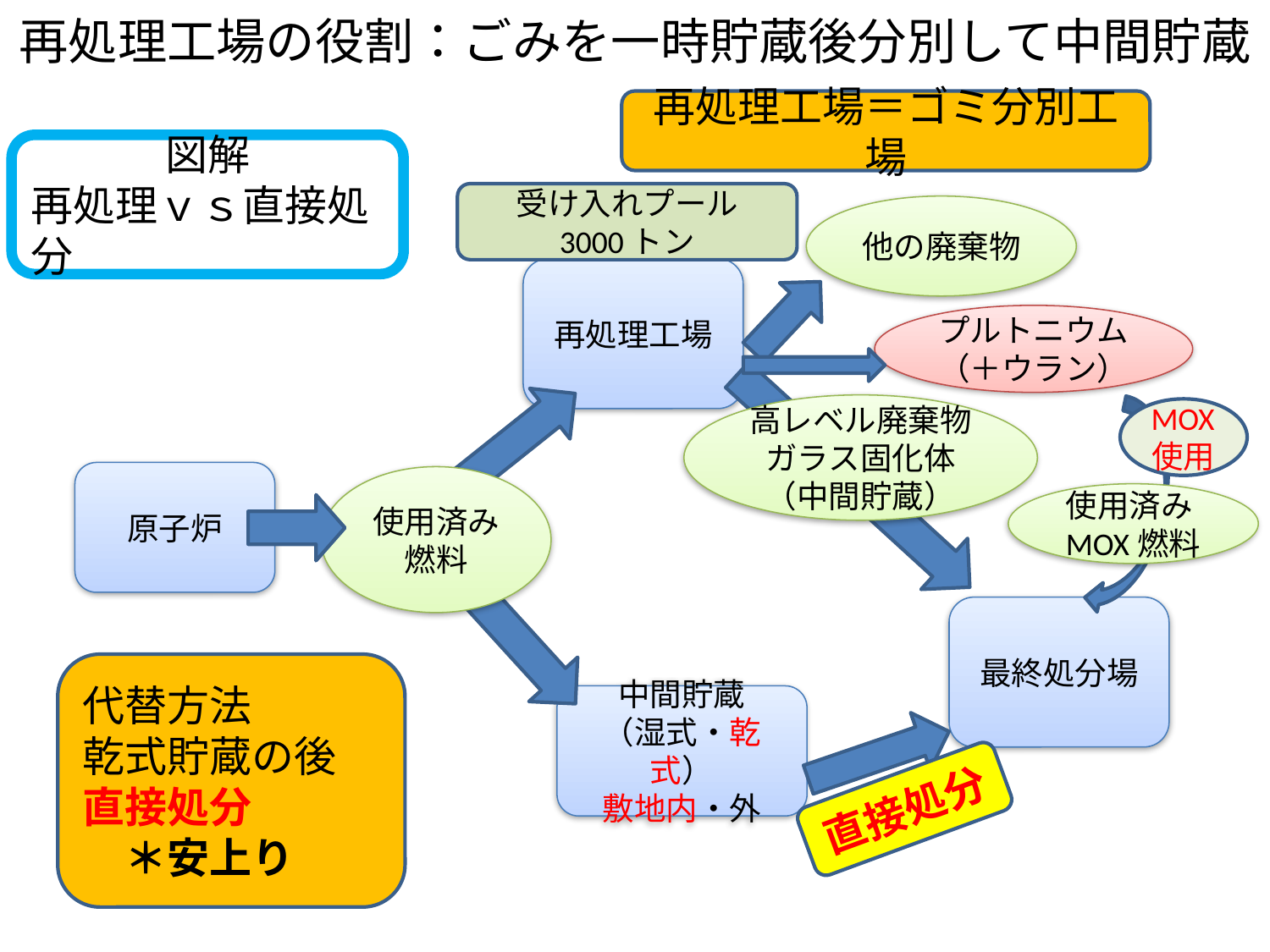

# 再処理工場の役割：ごみを一時貯蔵後分別して中間貯蔵
再処理工場＝ゴミ分別工場
図解
再処理ｖｓ直接処分
受け入れプール
3000トン
他の廃棄物

再処理工場

プルトニウム
（＋ウラン）

高レベル廃棄物
ガラス固化体
（中間貯蔵）
MOX使用

原子炉
使用済み燃料

使用済みMOX燃料

最終処分場
代替方法
乾式貯蔵の後
直接処分
　＊安上り

中間貯蔵
（湿式・乾式）
敷地内・外
直接処分